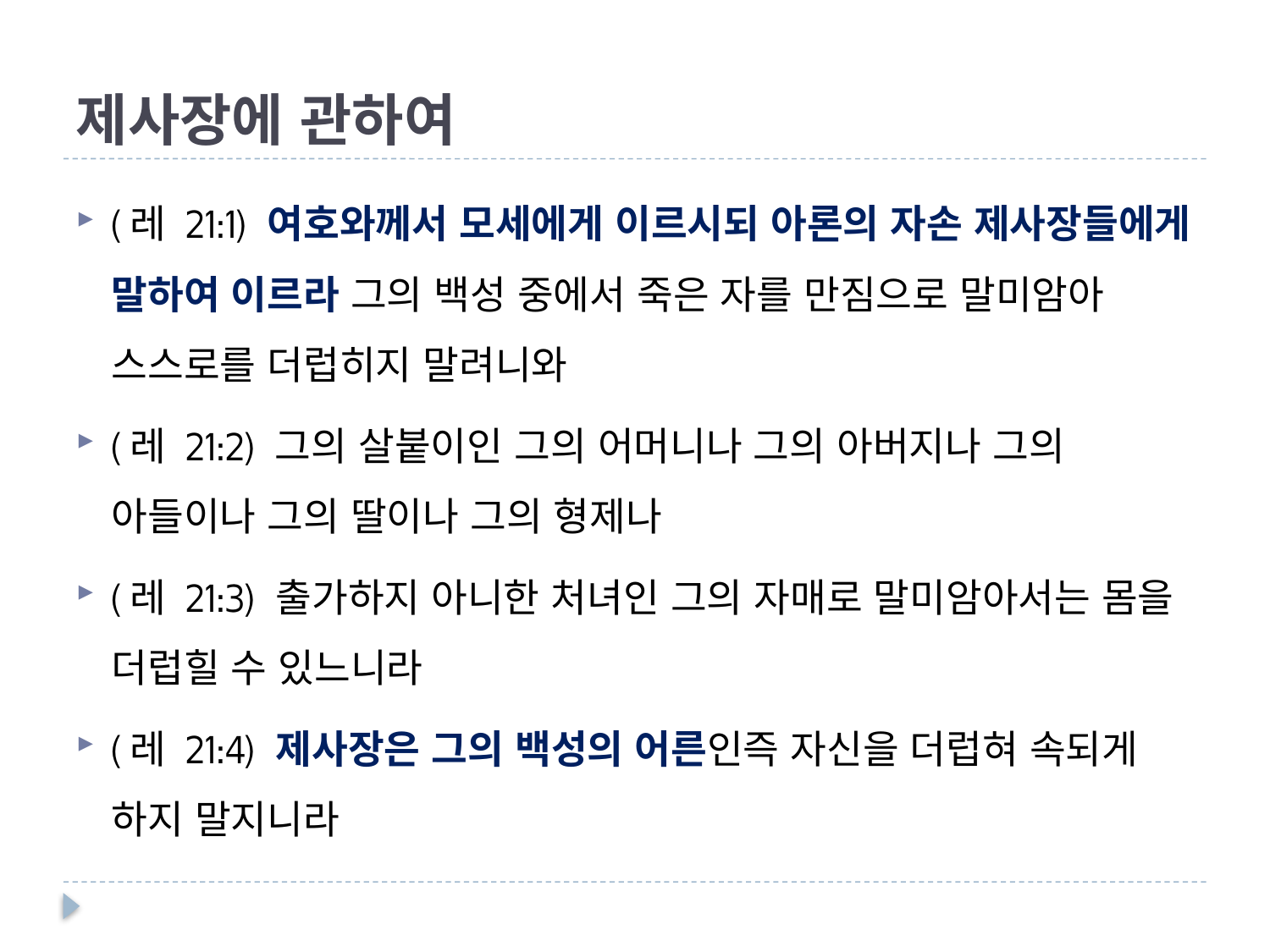

# 제사장에 관하여
(레 21:1) 여호와께서 모세에게 이르시되 아론의 자손 제사장들에게 말하여 이르라 그의 백성 중에서 죽은 자를 만짐으로 말미암아 스스로를 더럽히지 말려니와
(레 21:2) 그의 살붙이인 그의 어머니나 그의 아버지나 그의 아들이나 그의 딸이나 그의 형제나
(레 21:3) 출가하지 아니한 처녀인 그의 자매로 말미암아서는 몸을 더럽힐 수 있느니라
(레 21:4) 제사장은 그의 백성의 어른인즉 자신을 더럽혀 속되게 하지 말지니라